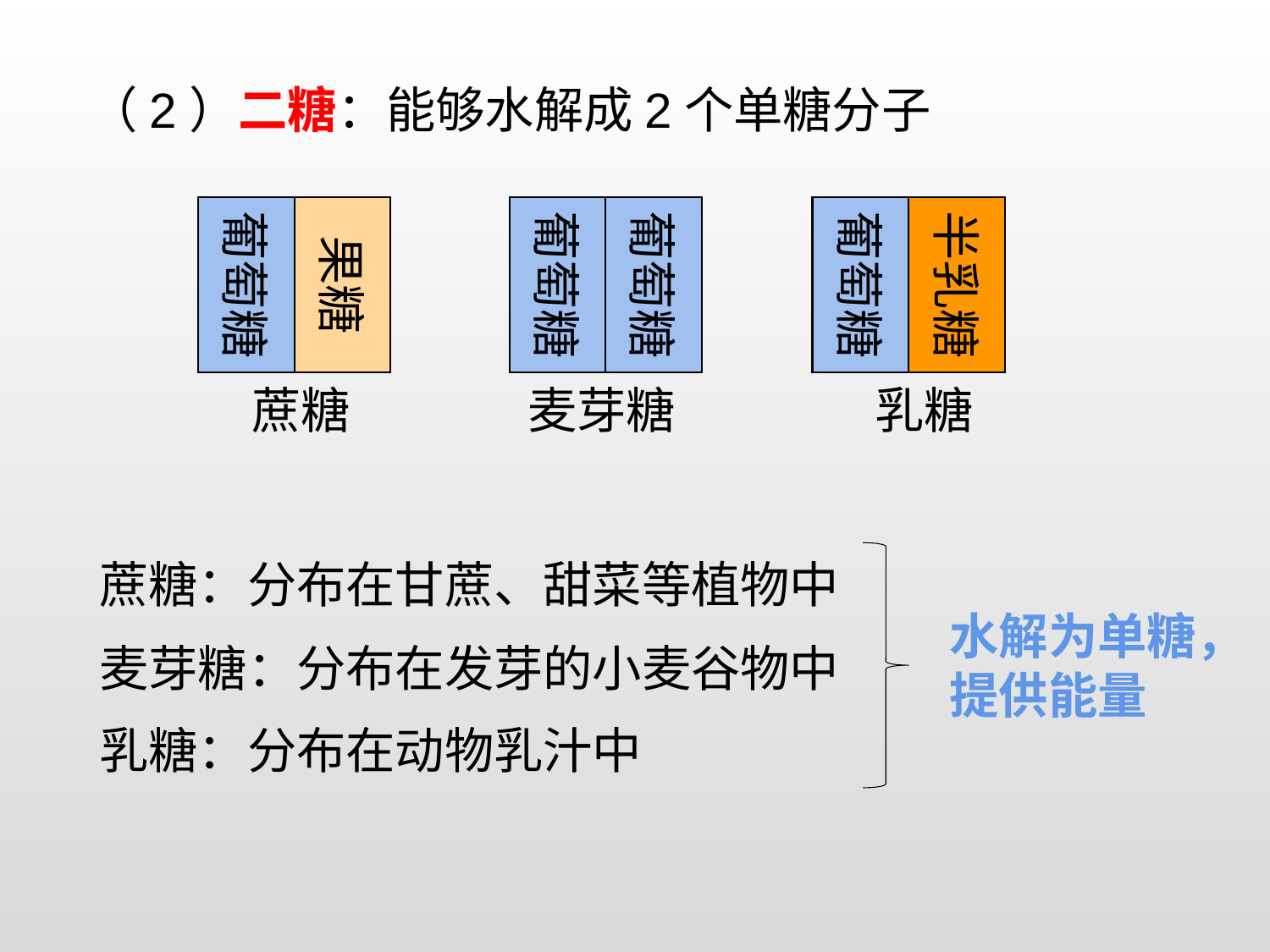

（2）二糖：能够水解成2个单糖分子
葡萄糖
果糖
葡萄糖
葡萄糖
葡萄糖
半乳糖
蔗糖
麦芽糖
乳糖
蔗糖：分布在甘蔗、甜菜等植物中
麦芽糖：分布在发芽的小麦谷物中
乳糖：分布在动物乳汁中

水解为单糖，提供能量